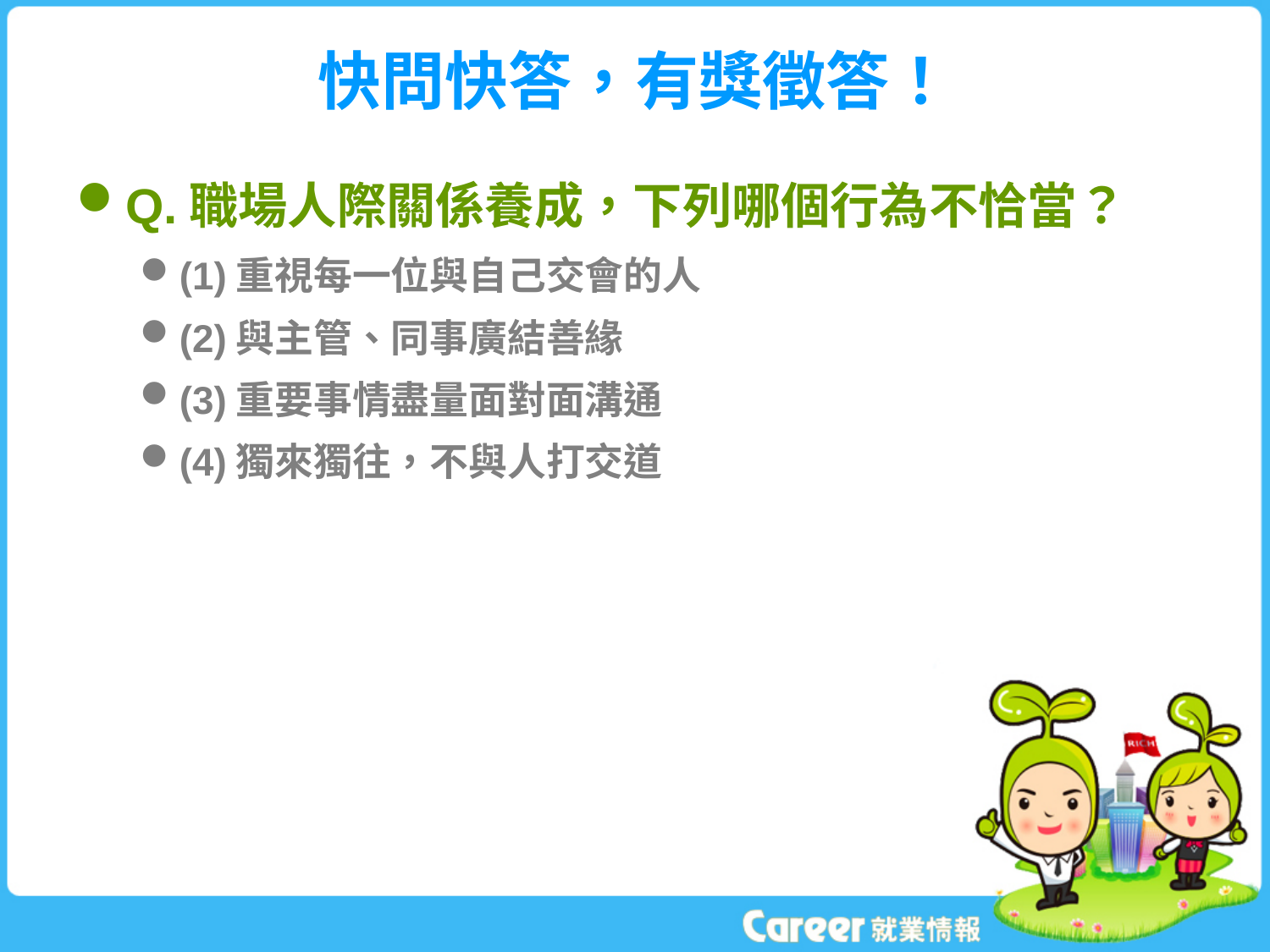

# 快問快答，有獎徵答！
Q.職場人際關係養成，下列哪個行為不恰當？
(1)重視每一位與自己交會的人
(2)與主管、同事廣結善緣
(3)重要事情盡量面對面溝通
(4)獨來獨往，不與人打交道